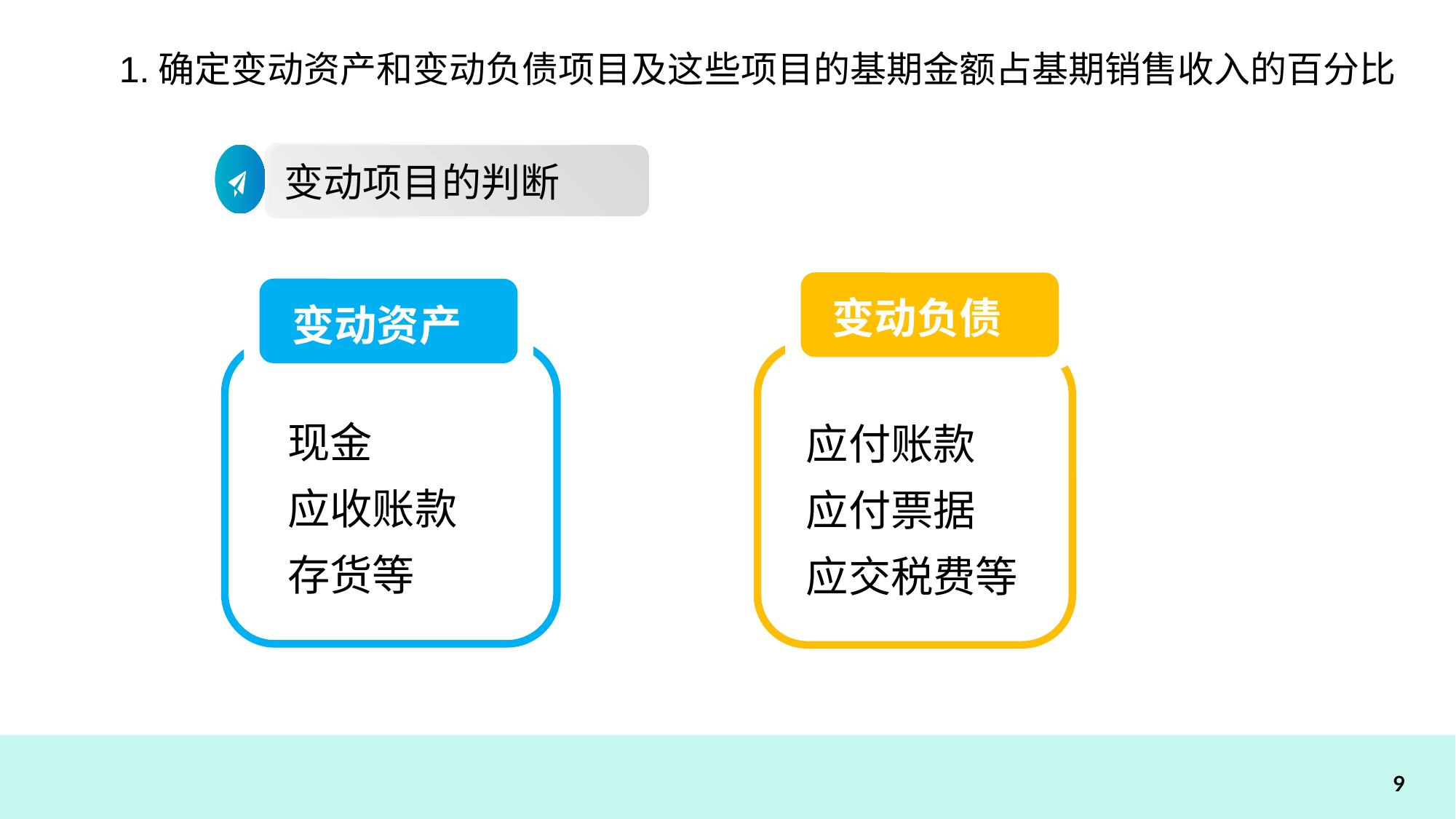

1.确定变动资产和变动负债项目及这些项目的基期金额占基期销售收入的百分比

变动项目的判断

变动负债

变动资产

变动负债

现金
应收账款
存货等

应付账款
应付票据
应交税费等

9
9